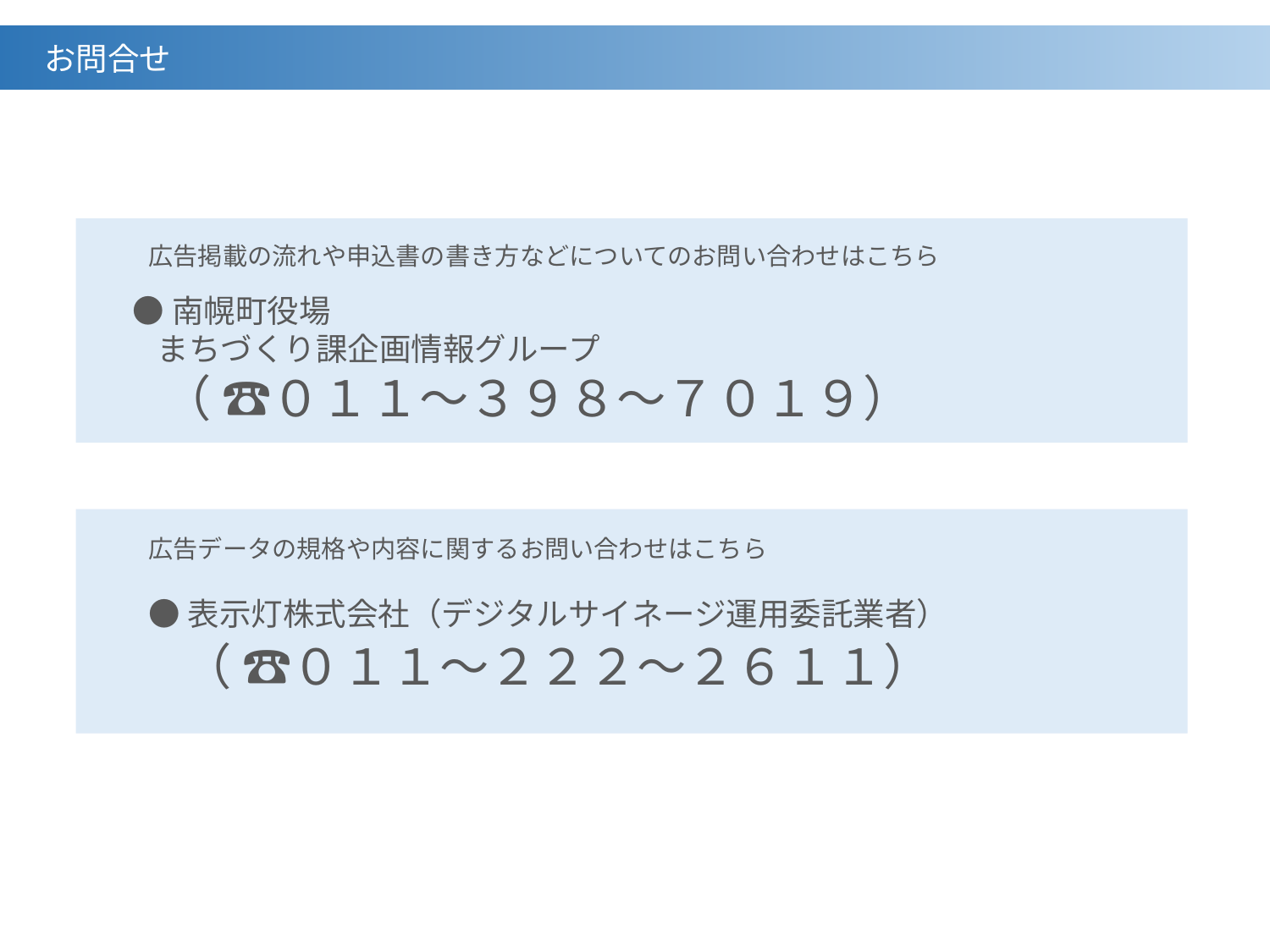

お問合せ

広告掲載の流れや申込書の書き方などについてのお問い合わせはこちら
●南幌町役場
　まちづくり課企画情報グループ
　 （ ☎０１１～３９８～７０１９）

広告データの規格や内容に関するお問い合わせはこちら
●表示灯株式会社（デジタルサイネージ運用委託業者）
  （ ☎０１１～２２２～２６１１）